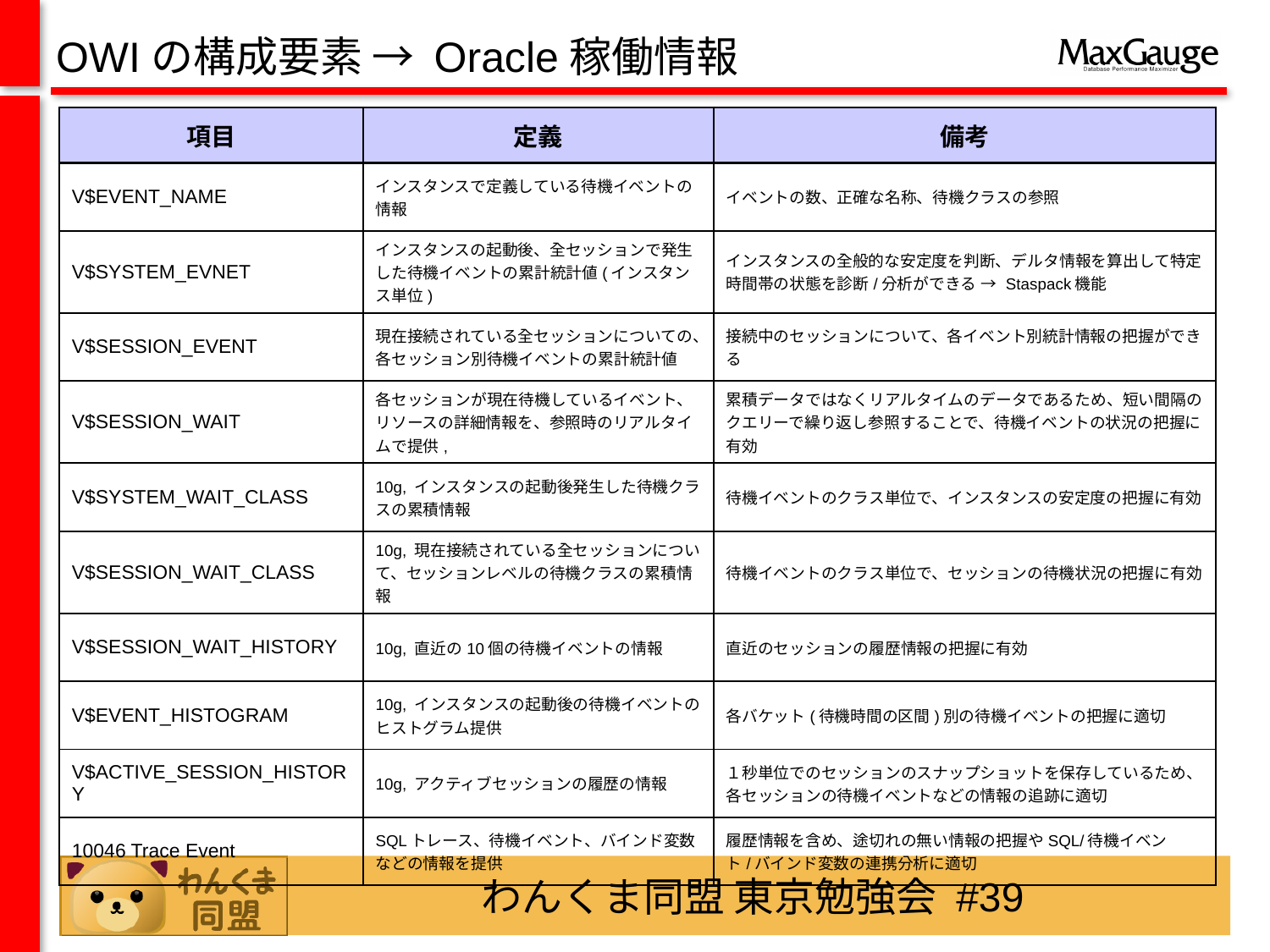

OWIの構成要素 → Oracle稼働情報
| 項目 | 定義 | 備考 |
| --- | --- | --- |
| V$EVENT\_NAME | インスタンスで定義している待機イベントの情報 | イベントの数、正確な名称、待機クラスの参照 |
| V$SYSTEM\_EVNET | インスタンスの起動後、全セッションで発生した待機イベントの累計統計値(インスタンス単位) | インスタンスの全般的な安定度を判断、デルタ情報を算出して特定時間帯の状態を診断/分析ができる → Staspack機能 |
| V$SESSION\_EVENT | 現在接続されている全セッションについての、各セッション別待機イベントの累計統計値 | 接続中のセッションについて、各イベント別統計情報の把握ができる |
| V$SESSION\_WAIT | 各セッションが現在待機しているイベント、リソースの詳細情報を、参照時のリアルタイムで提供, | 累積データではなくリアルタイムのデータであるため、短い間隔のクエリーで繰り返し参照することで、待機イベントの状況の把握に有効 |
| V$SYSTEM\_WAIT\_CLASS | 10g, インスタンスの起動後発生した待機クラスの累積情報 | 待機イベントのクラス単位で、インスタンスの安定度の把握に有効 |
| V$SESSION\_WAIT\_CLASS | 10g, 現在接続されている全セッションについて、セッションレベルの待機クラスの累積情報 | 待機イベントのクラス単位で、セッションの待機状況の把握に有効 |
| V$SESSION\_WAIT\_HISTORY | 10g, 直近の10個の待機イベントの情報 | 直近のセッションの履歴情報の把握に有効 |
| V$EVENT\_HISTOGRAM | 10g, インスタンスの起動後の待機イベントのヒストグラム提供 | 各バケット(待機時間の区間)別の待機イベントの把握に適切 |
| V$ACTIVE\_SESSION\_HISTORY | 10g, アクティブセッションの履歴の情報 | １秒単位でのセッションのスナップショットを保存しているため、 各セッションの待機イベントなどの情報の追跡に適切 |
| 10046 Trace Event | SQLトレース、待機イベント、バインド変数などの情報を提供 | 履歴情報を含め、途切れの無い情報の把握やSQL/待機イベント/バインド変数の連携分析に適切 |